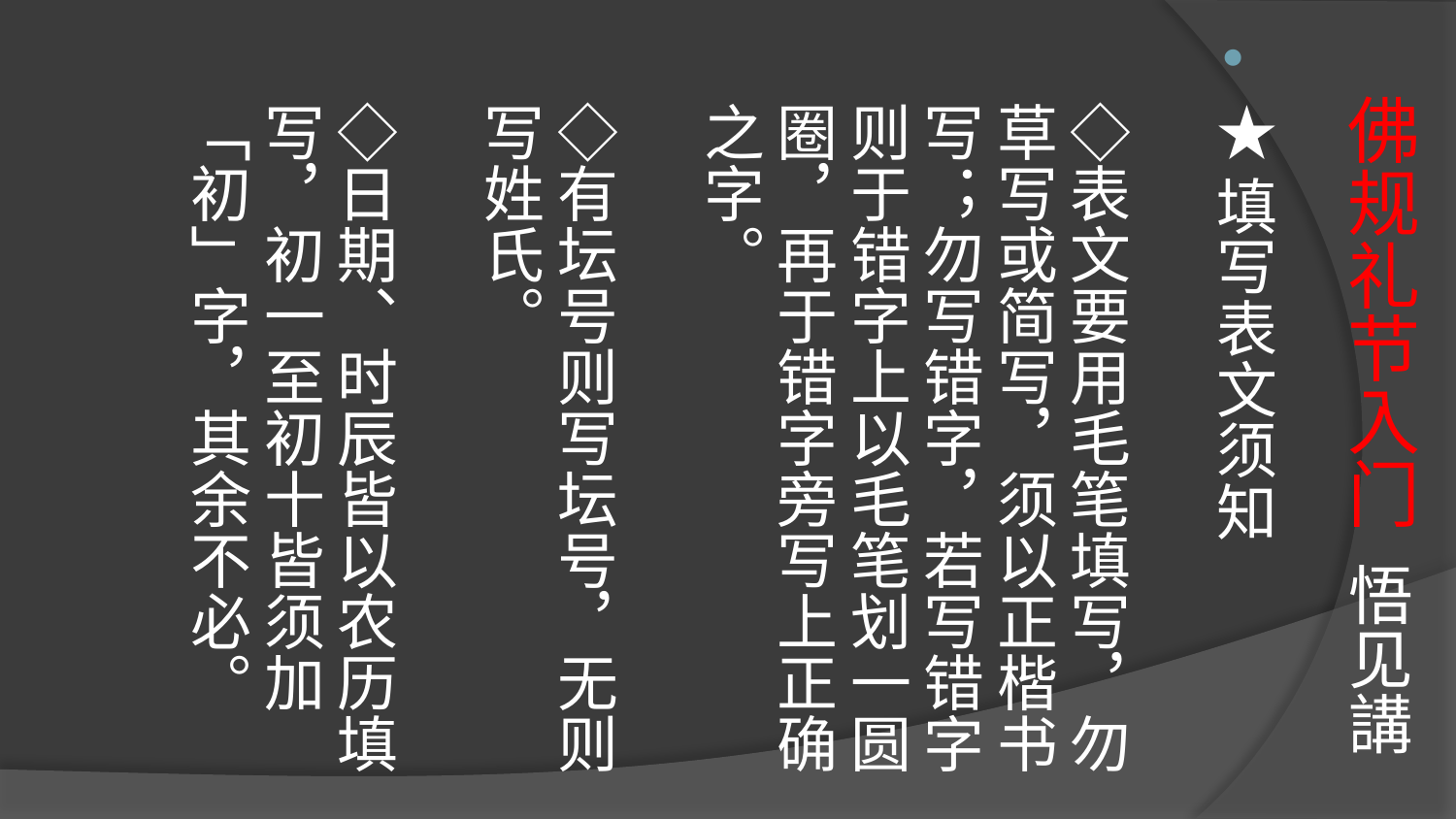

# 佛规礼节入门  悟见講
★填写表文须知
◇表文要用毛笔填写，勿草写或简写，须以正楷书写；勿写错字，若写错字则于错字上以毛笔划一圆圈，再于错字旁写上正确之字。
◇有坛号则写坛号，无则写姓氏。
◇日期、时辰皆以农历填写，初一至初十皆须加「初」字，其余不必。